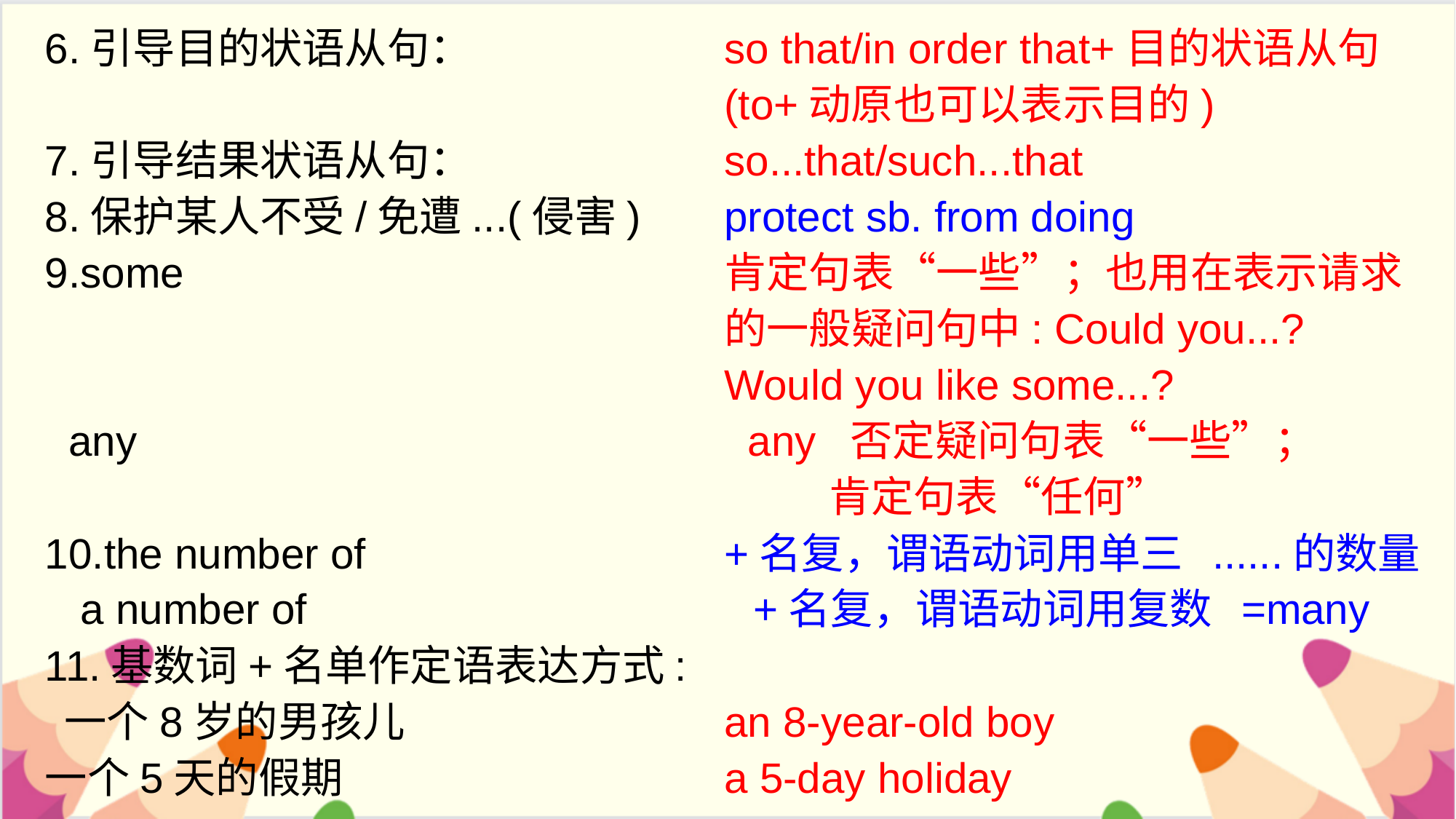

6.引导目的状语从句：

7.引导结果状语从句：
8.保护某人不受/免遭...(侵害)
9.some

  any

10.the number of
   a number of
11.基数词+名单作定语表达方式:
 一个8岁的男孩儿
一个5天的假期
so that/in order that+目的状语从句
(to+动原也可以表示目的)
so...that/such...that
protect sb. from doing
肯定句表“一些”；也用在表示请求的一般疑问句中: Could you...?
Would you like some...?
  any  否定疑问句表“一些”；
          肯定句表“任何”
+名复，谓语动词用单三  ......的数量   +名复，谓语动词用复数  =many

an 8-year-old boy
a 5-day holiday